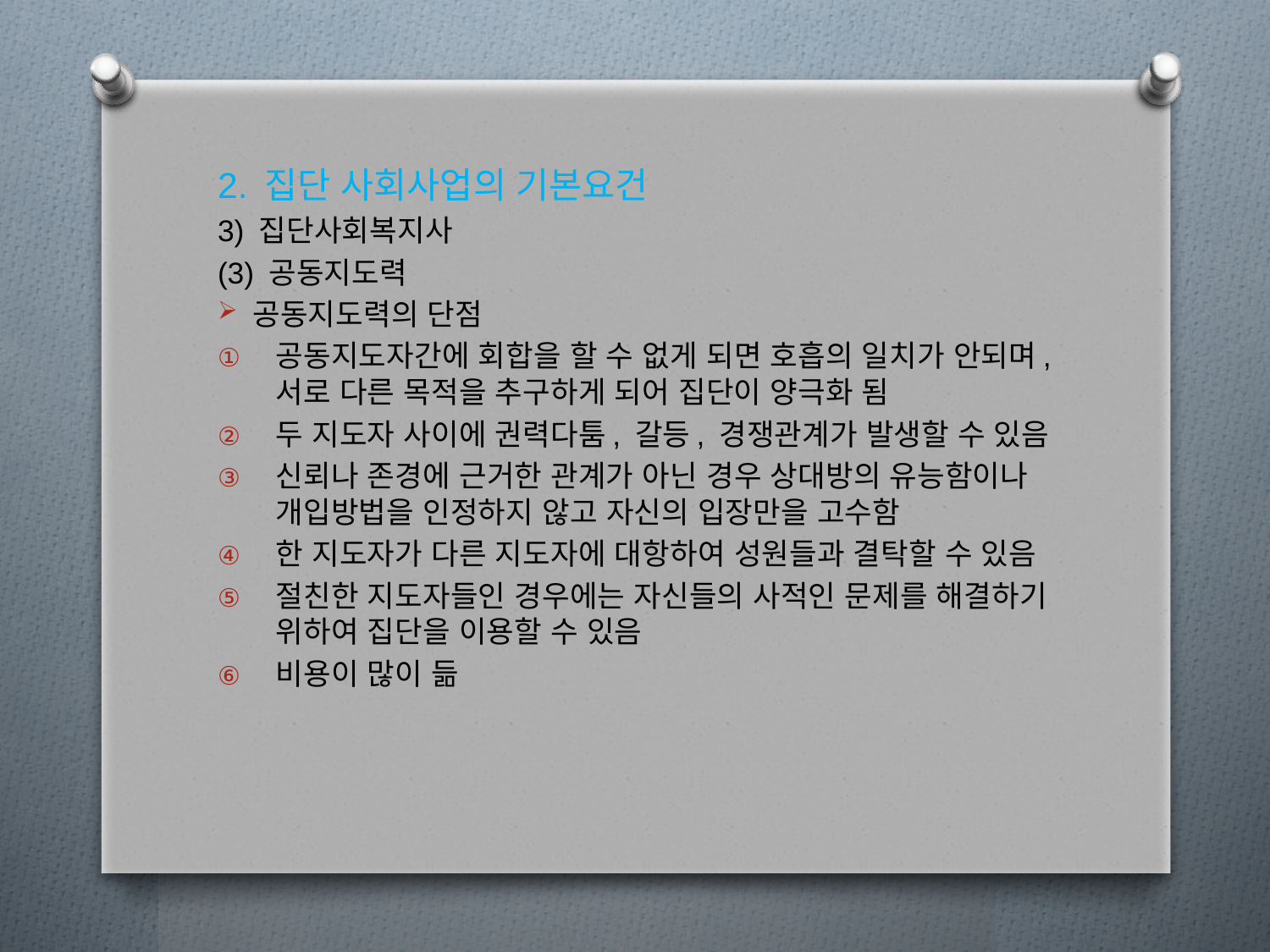

2. 집단 사회사업의 기본요건
3) 집단사회복지사
(3) 공동지도력
공동지도력의 단점
공동지도자간에 회합을 할 수 없게 되면 호흡의 일치가 안되며, 서로 다른 목적을 추구하게 되어 집단이 양극화 됨
두 지도자 사이에 권력다툼, 갈등, 경쟁관계가 발생할 수 있음
신뢰나 존경에 근거한 관계가 아닌 경우 상대방의 유능함이나 개입방법을 인정하지 않고 자신의 입장만을 고수함
한 지도자가 다른 지도자에 대항하여 성원들과 결탁할 수 있음
절친한 지도자들인 경우에는 자신들의 사적인 문제를 해결하기 위하여 집단을 이용할 수 있음
비용이 많이 듦